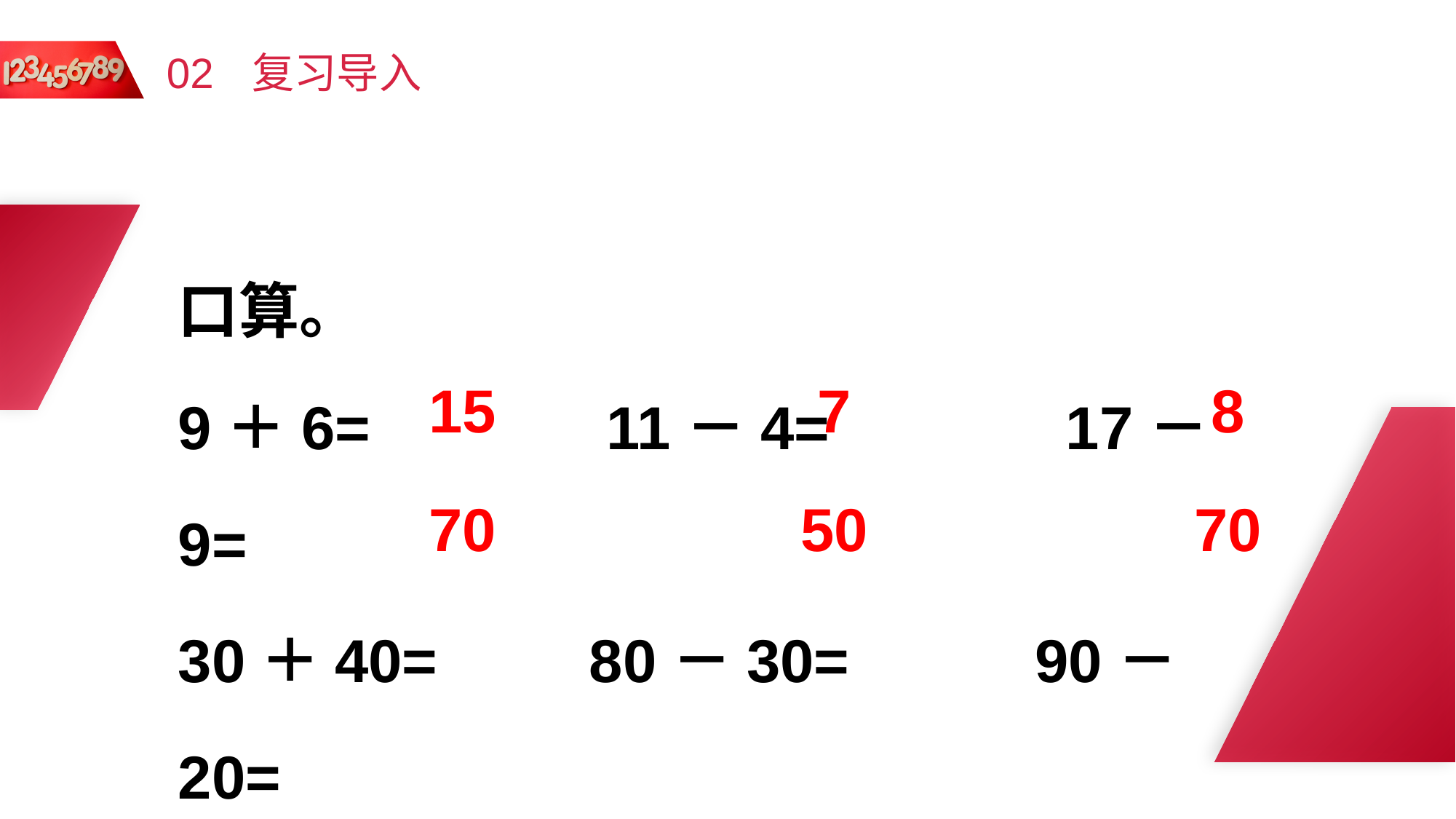

02
复习导入

口算。
9＋6=              11－4=              17－9=
30＋40=         80－30=           90－20=
15
7
8

70
50
70